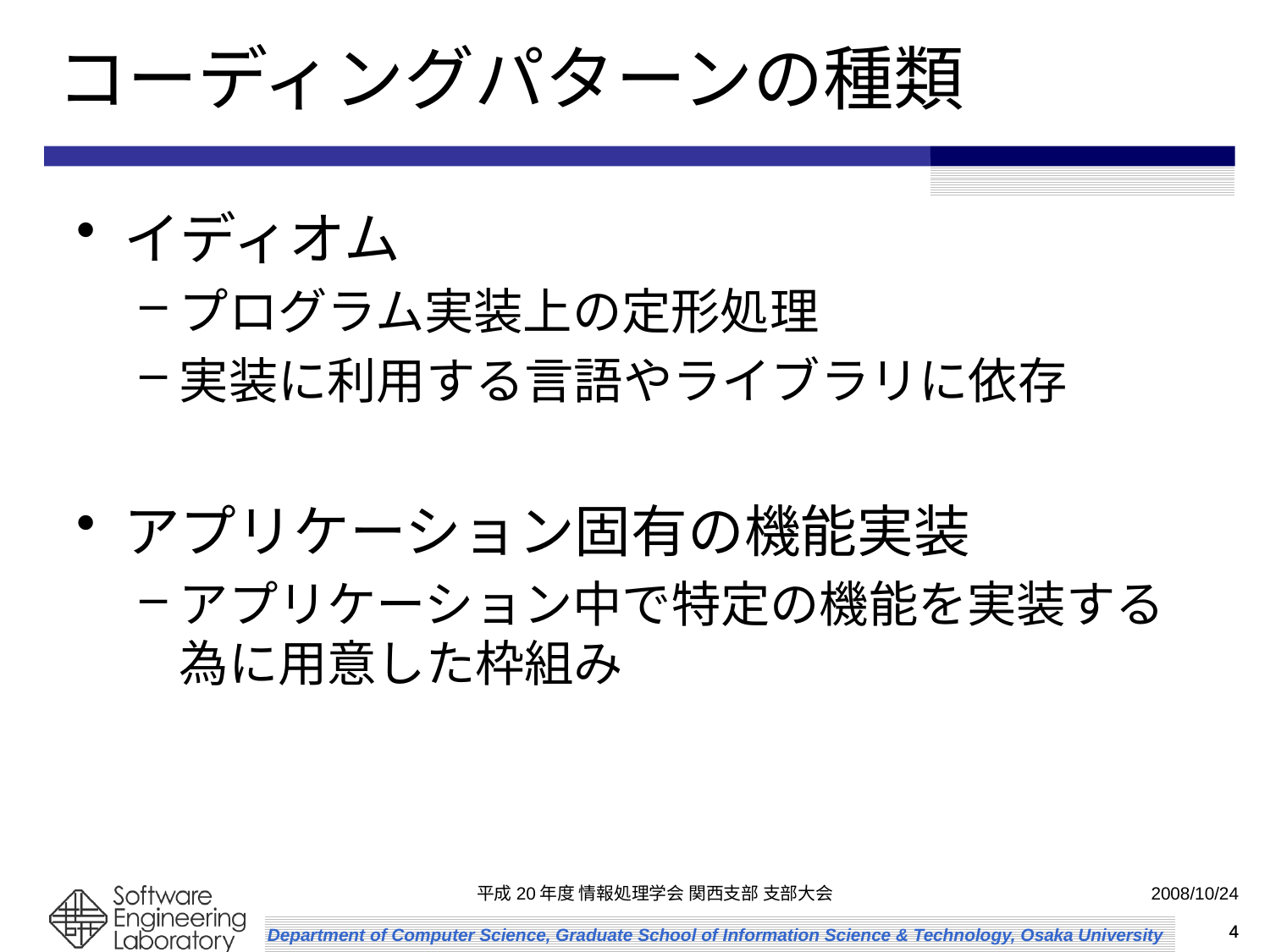

コーディングパターンの種類
イディオム
プログラム実装上の定形処理
実装に利用する言語やライブラリに依存

アプリケーション固有の機能実装
アプリケーション中で特定の機能を実装する為に用意した枠組み
平成20年度 情報処理学会 関西支部 支部大会
2008/10/24
4
4